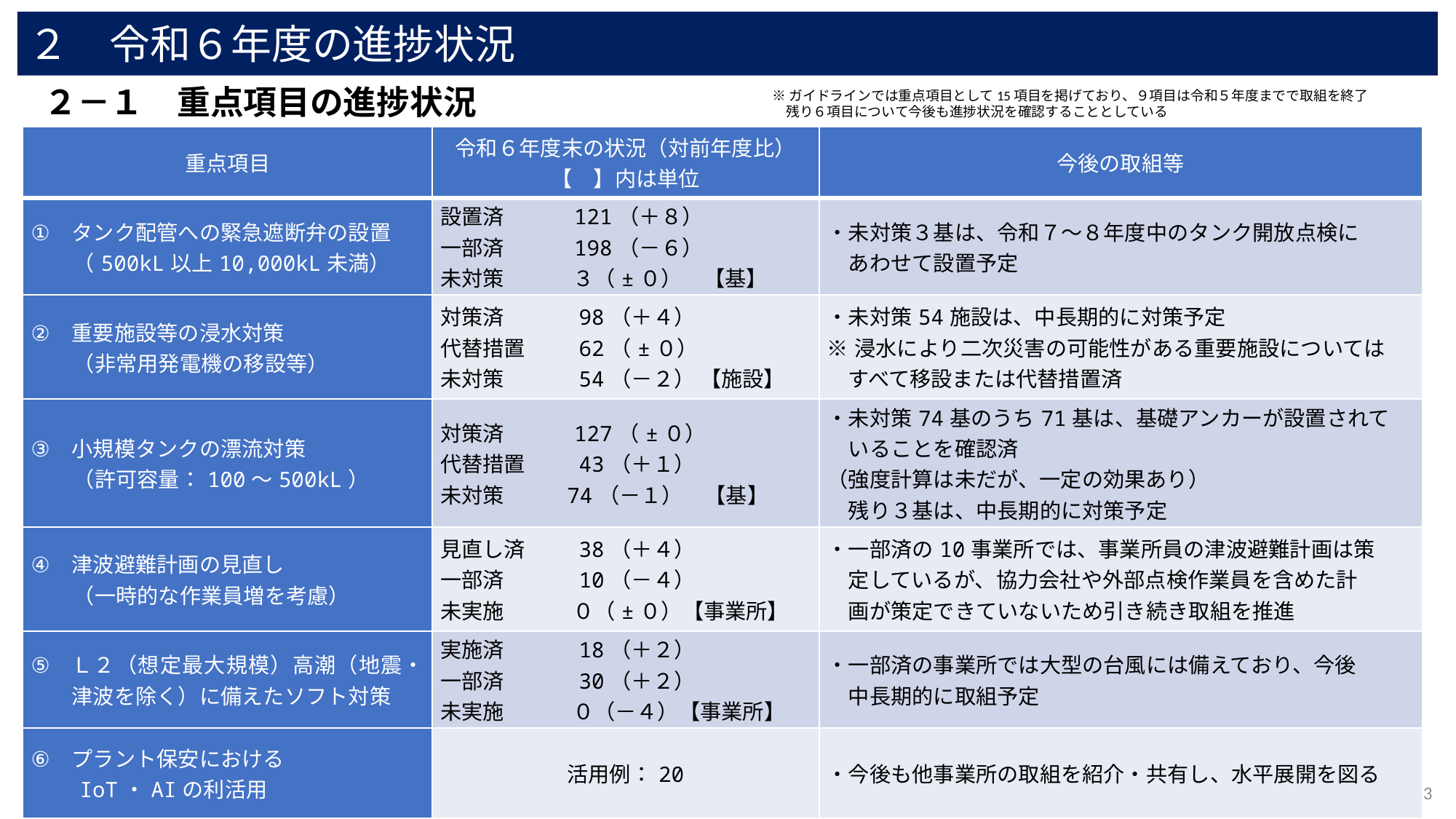

２　令和６年度の進捗状況
# ２－１　重点項目の進捗状況
※ガイドラインでは重点項目として15項目を掲げており、９項目は令和５年度までで取組を終了
　残り６項目について今後も進捗状況を確認することとしている
| 重点項目 | 令和６年度末の状況（対前年度比） 【　】内は単位 | 今後の取組等 |
| --- | --- | --- |
| タンク配管への緊急遮断弁の設置 　　（500kL以上10,000kL未満） | 設置済　　　121（＋８） 一部済　　　198（－６） 未対策　　　 ３（±０）　【基】 | ・未対策３基は、令和７～８年度中のタンク開放点検に 　あわせて設置予定 |
| 重要施設等の浸水対策 　　（非常用発電機の移設等） | 対策済　　　 98（＋４） 代替措置　　 62（±０） 未対策　　　 54（－２） 【施設】 | ・未対策54施設は、中長期的に対策予定 ※浸水により二次災害の可能性がある重要施設については 　すべて移設または代替措置済 |
| 小規模タンクの漂流対策 　　（許可容量：100～500kL） | 対策済　　　127（±０） 代替措置　　 43（＋１） 未対策 　　 74（－１）　【基】 | ・未対策74基のうち71基は、基礎アンカーが設置されて 　いることを確認済 （強度計算は未だが、一定の効果あり） 　残り３基は、中長期的に対策予定 |
| 津波避難計画の見直し 　　（一時的な作業員増を考慮） | 見直し済　　 38（＋４） 一部済　　　 10（－４） 未実施　　　 ０（±０）【事業所】 | ・一部済の10事業所では、事業所員の津波避難計画は策 　定しているが、協力会社や外部点検作業員を含めた計 　画が策定できていないため引き続き取組を推進 |
| Ｌ２（想定最大規模）高潮（地震・津波を除く）に備えたソフト対策 | 実施済　　　 18（＋２） 一部済　　　 30（＋２） 未実施　　　 ０（－４）【事業所】 | ・一部済の事業所では大型の台風には備えており、今後 　中長期的に取組予定 |
| プラント保安における 　　IoT・AIの利活用 | 活用例：20 | ・今後も他事業所の取組を紹介・共有し、水平展開を図る |

3